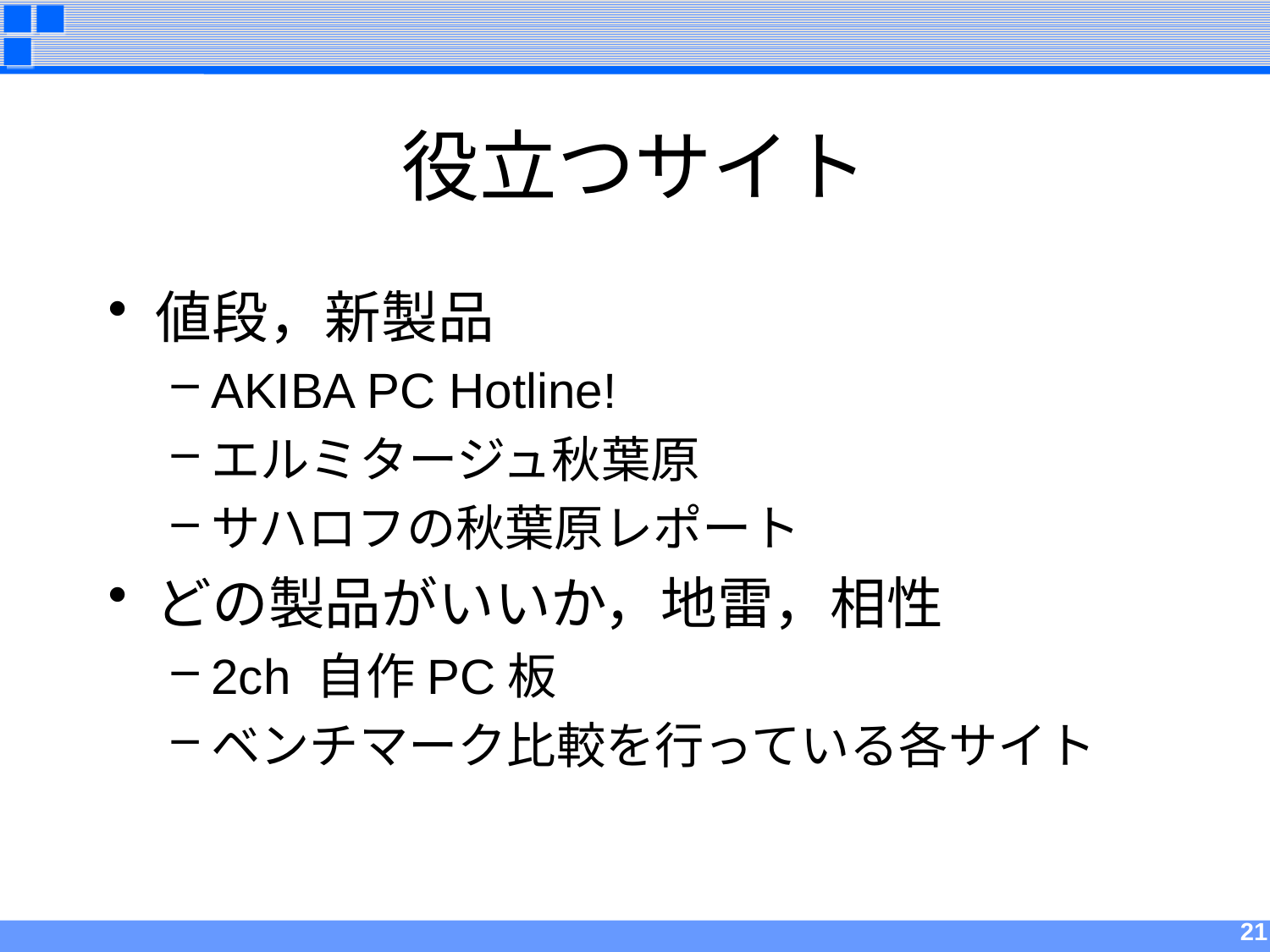

# 役立つサイト
値段，新製品
AKIBA PC Hotline!
エルミタージュ秋葉原
サハロフの秋葉原レポート
どの製品がいいか，地雷，相性
2ch 自作PC板
ベンチマーク比較を行っている各サイト
21